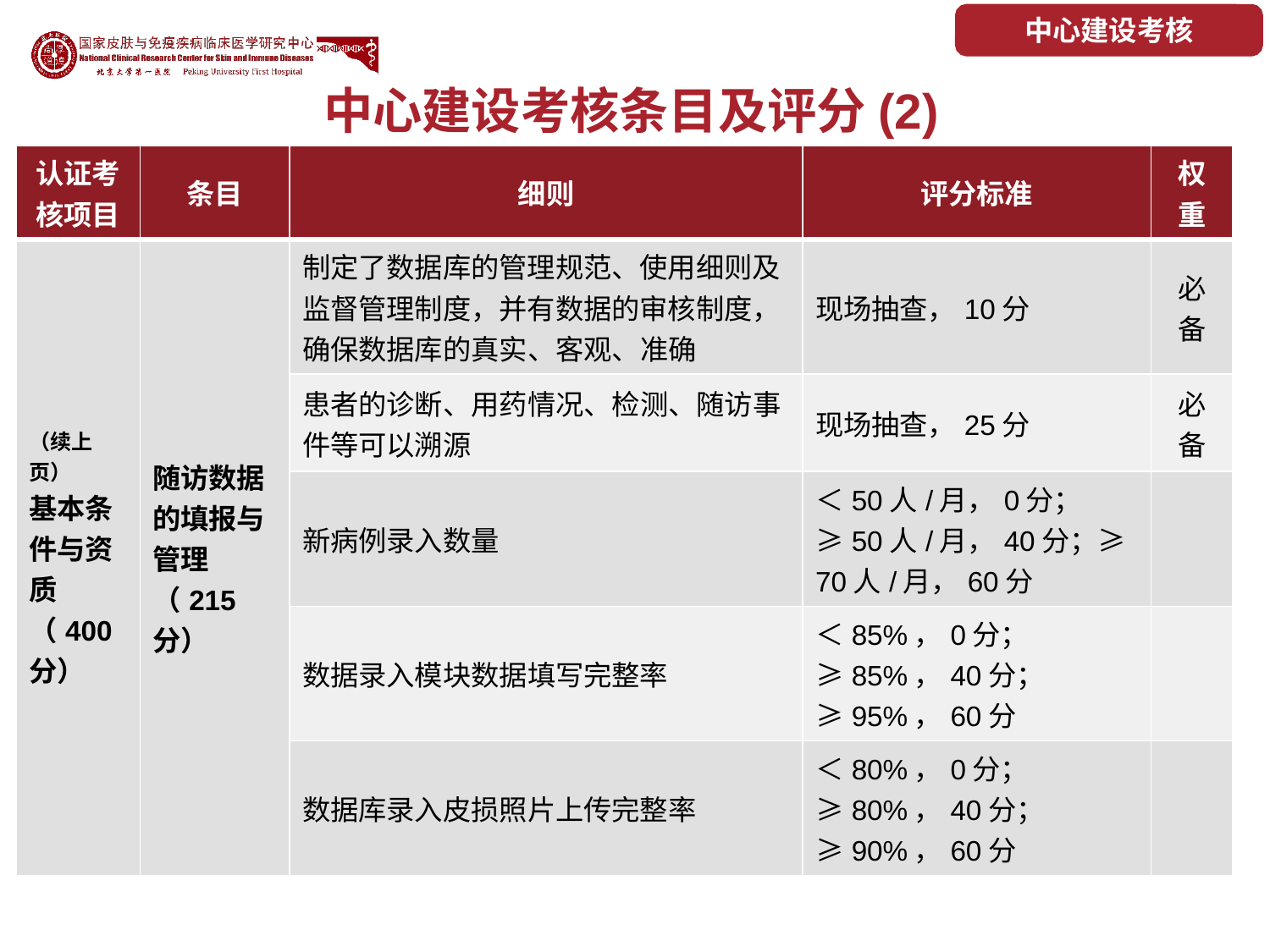

中心建设考核
# 中心建设考核条目及评分(2)
| 认证考核项目 | 条目 | 细则 | 评分标准 | 权重 |
| --- | --- | --- | --- | --- |
| （续上页） 基本条件与资质（400分） | 随访数据的填报与管理（215分） | 制定了数据库的管理规范、使用细则及监督管理制度，并有数据的审核制度，确保数据库的真实、客观、准确 | 现场抽查，10分 | 必备 |
|  |  | 患者的诊断、用药情况、检测、随访事件等可以溯源 | 现场抽查，25分 | 必备 |
|  |  | 新病例录入数量 | ＜50人/月，0分；≥50人/月，40分；≥70人/月，60分 |  |
|  |  | 数据录入模块数据填写完整率 | ＜85%，0分；≥85%，40分；≥95%，60分 |  |
|  |  | 数据库录入皮损照片上传完整率 | ＜80%，0分；≥80%，40分；≥90%，60分 |  |